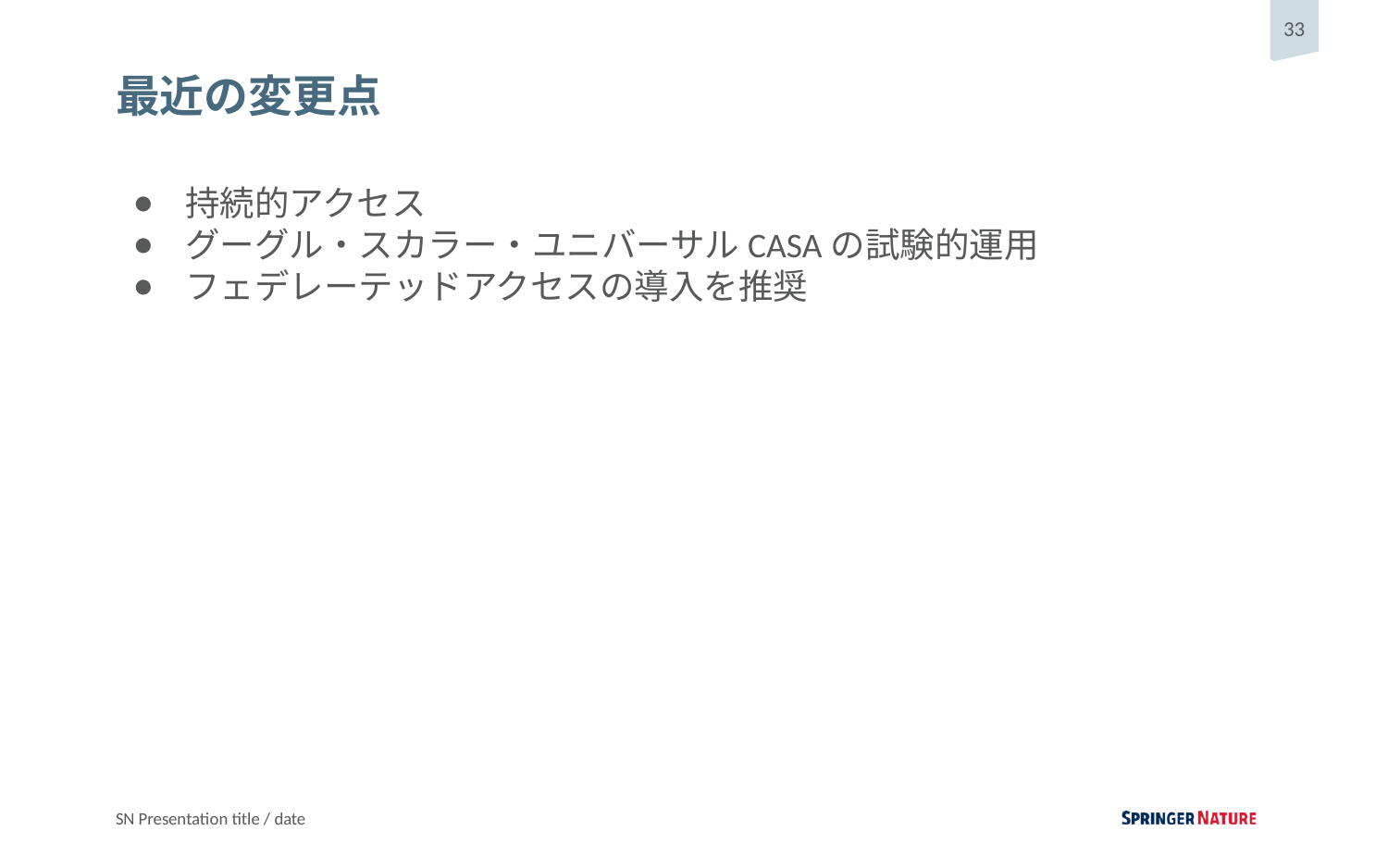

# 最近の変更点
持続的アクセス
グーグル・スカラー・ユニバーサルCASAの試験的運用
フェデレーテッドアクセスの導入を推奨